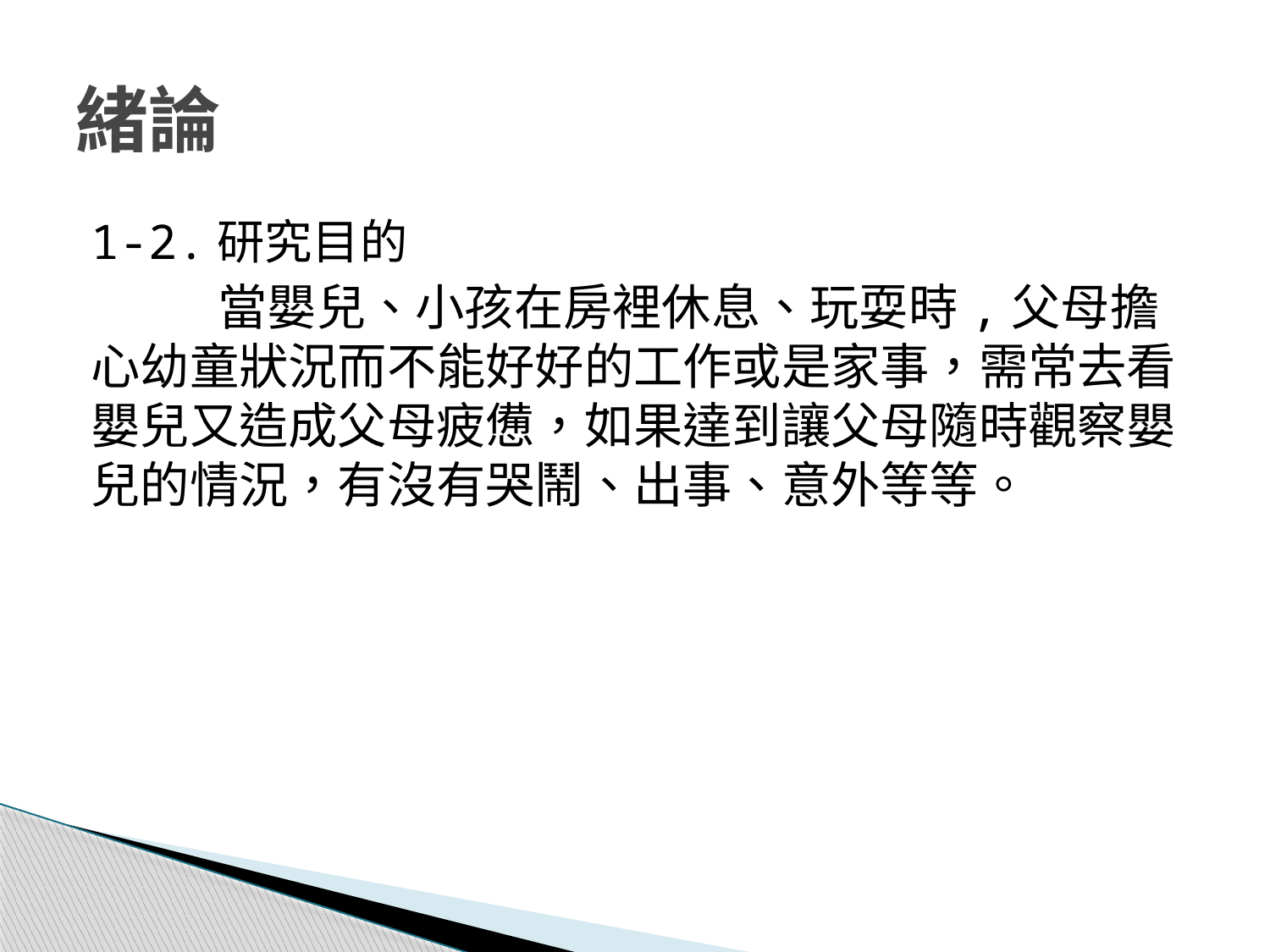

# 緒論
1-2.研究目的
	當嬰兒、小孩在房裡休息、玩耍時,父母擔心幼童狀況而不能好好的工作或是家事，需常去看嬰兒又造成父母疲憊，如果達到讓父母隨時觀察嬰兒的情況，有沒有哭鬧、出事、意外等等。